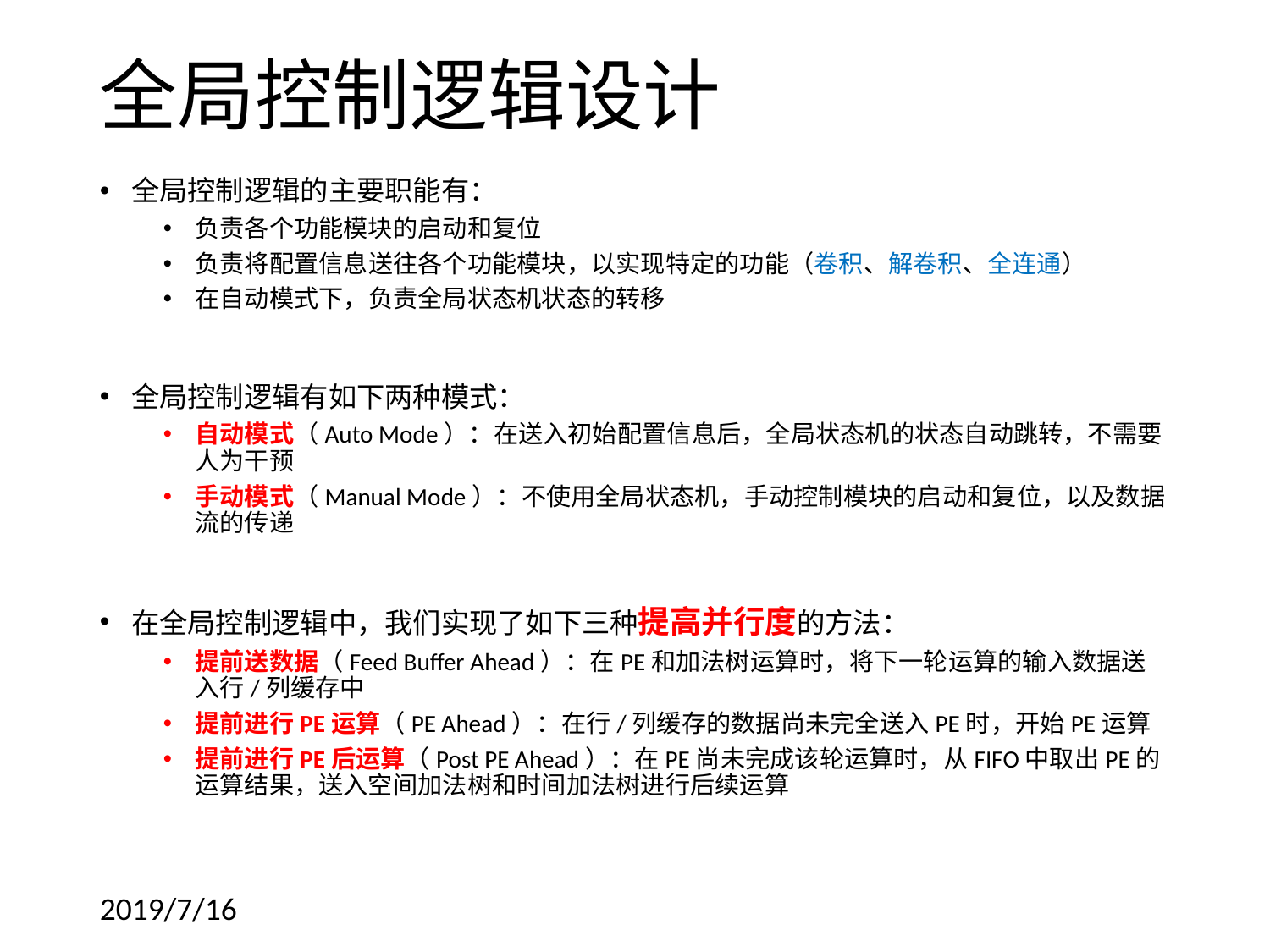

# 全局控制逻辑设计
全局控制逻辑的主要职能有：
负责各个功能模块的启动和复位
负责将配置信息送往各个功能模块，以实现特定的功能（卷积、解卷积、全连通）
在自动模式下，负责全局状态机状态的转移

全局控制逻辑有如下两种模式：
自动模式（Auto Mode）：在送入初始配置信息后，全局状态机的状态自动跳转，不需要人为干预
手动模式（Manual Mode）：不使用全局状态机，手动控制模块的启动和复位，以及数据流的传递

在全局控制逻辑中，我们实现了如下三种提高并行度的方法：
提前送数据（Feed Buffer Ahead）：在PE和加法树运算时，将下一轮运算的输入数据送入行/列缓存中
提前进行PE运算（PE Ahead）：在行/列缓存的数据尚未完全送入PE时，开始PE运算
提前进行PE后运算（Post PE Ahead）：在PE尚未完成该轮运算时，从FIFO中取出PE的运算结果，送入空间加法树和时间加法树进行后续运算
2019/7/16
SCE2019
19